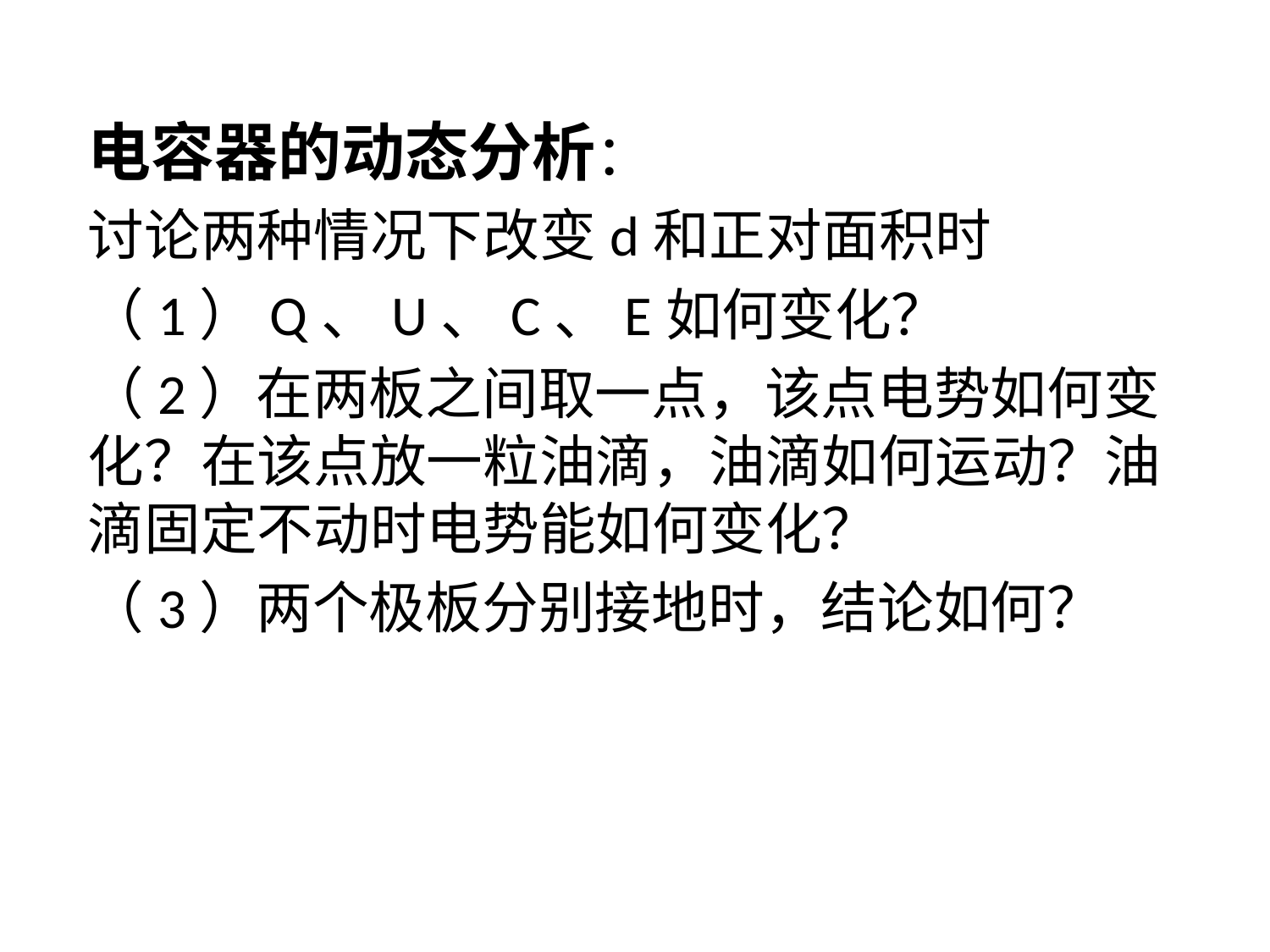

#
电容器的动态分析：
讨论两种情况下改变d和正对面积时
（1）Q、U、C、E如何变化？
（2）在两板之间取一点，该点电势如何变化？在该点放一粒油滴，油滴如何运动？油滴固定不动时电势能如何变化？
（3）两个极板分别接地时，结论如何？